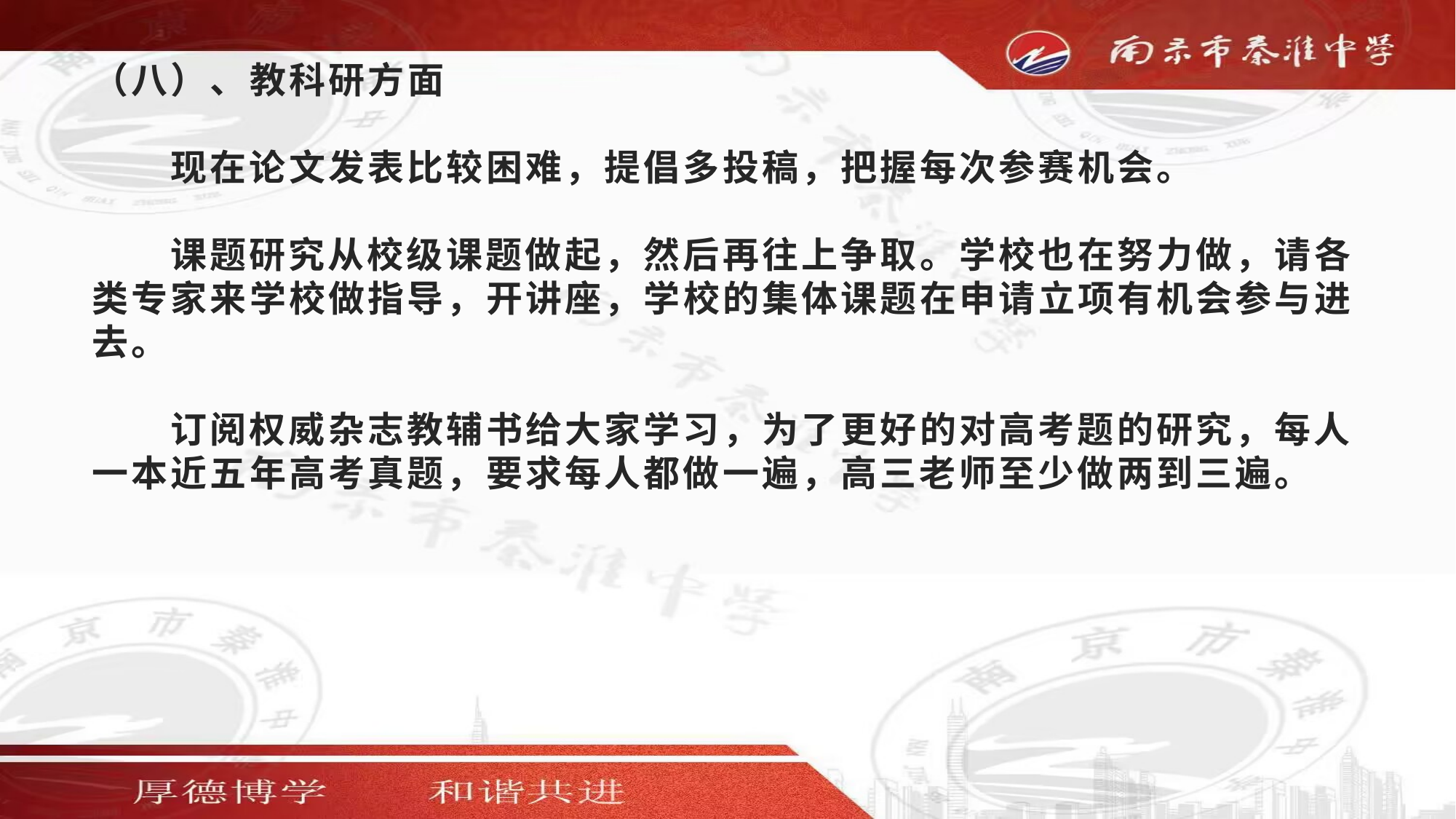

# （八）、教科研方面 现在论文发表比较困难，提倡多投稿，把握每次参赛机会。 课题研究从校级课题做起，然后再往上争取。学校也在努力做，请各类专家来学校做指导，开讲座，学校的集体课题在申请立项有机会参与进去。 订阅权威杂志教辅书给大家学习，为了更好的对高考题的研究，每人一本近五年高考真题，要求每人都做一遍，高三老师至少做两到三遍。